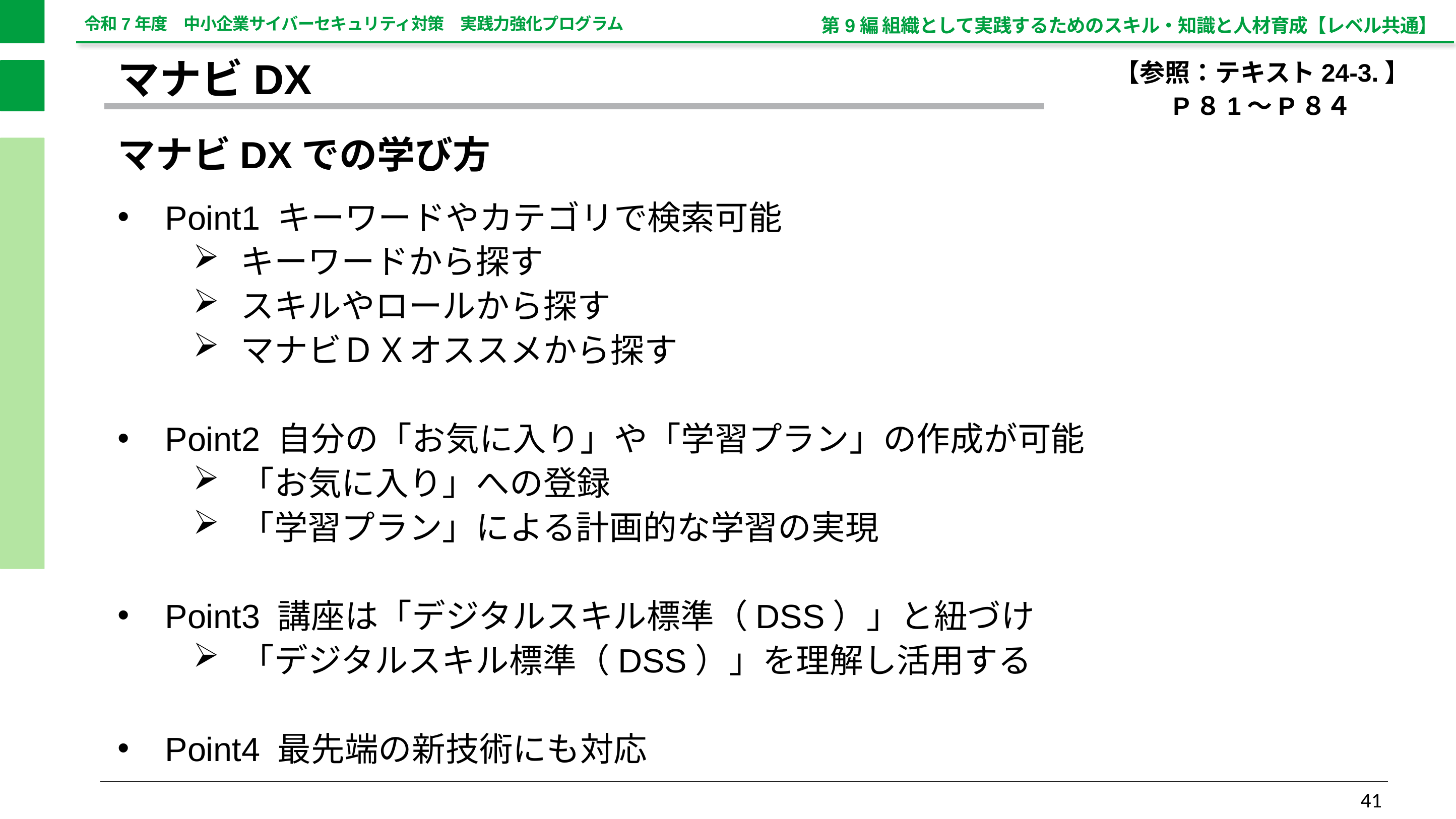

第9編 組織として実践するためのスキル・知識と人材育成【レベル共通】
【参照：テキスト24-3.】
P８1～P８４
マナビDX

マナビDXでの学び方
Point1 キーワードやカテゴリで検索可能
キーワードから探す
スキルやロールから探す
マナビＤＸオススメから探す

Point2 自分の「お気に入り」や「学習プラン」の作成が可能
「お気に入り」への登録
「学習プラン」による計画的な学習の実現

Point3 講座は「デジタルスキル標準（DSS）」と紐づけ
「デジタルスキル標準（DSS）」を理解し活用する

Point4 最先端の新技術にも対応